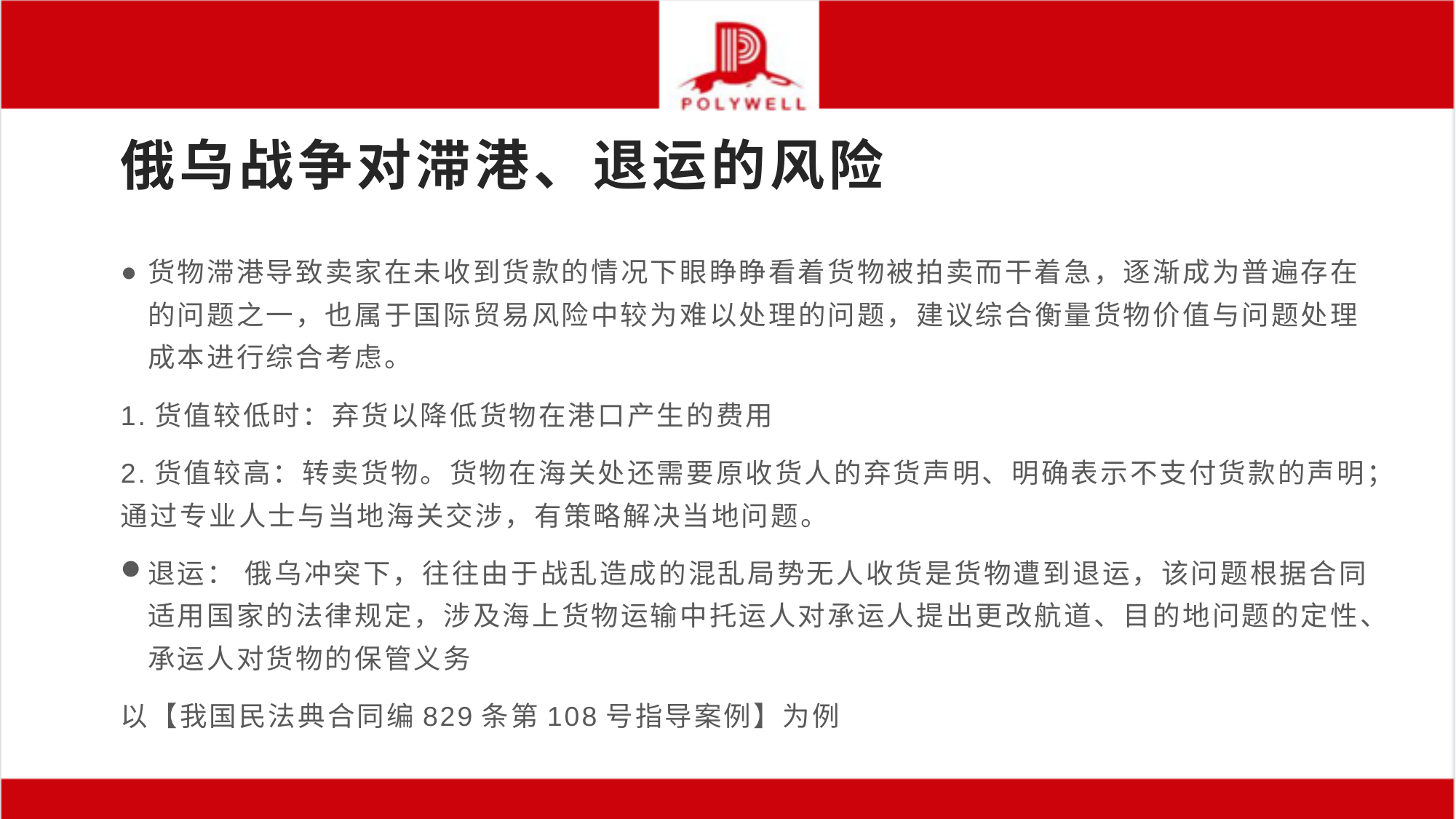

# 俄乌战争对滞港、退运的风险
货物滞港导致卖家在未收到货款的情况下眼睁睁看着货物被拍卖而干着急，逐渐成为普遍存在的问题之一，也属于国际贸易风险中较为难以处理的问题，建议综合衡量货物价值与问题处理成本进行综合考虑。
1.货值较低时：弃货以降低货物在港口产生的费用
2.货值较高：转卖货物。货物在海关处还需要原收货人的弃货声明、明确表示不支付货款的声明；通过专业人士与当地海关交涉，有策略解决当地问题。
退运： 俄乌冲突下，往往由于战乱造成的混乱局势无人收货是货物遭到退运，该问题根据合同适用国家的法律规定，涉及海上货物运输中托运人对承运人提出更改航道、目的地问题的定性、承运人对货物的保管义务
以【我国民法典合同编829条第108号指导案例】为例